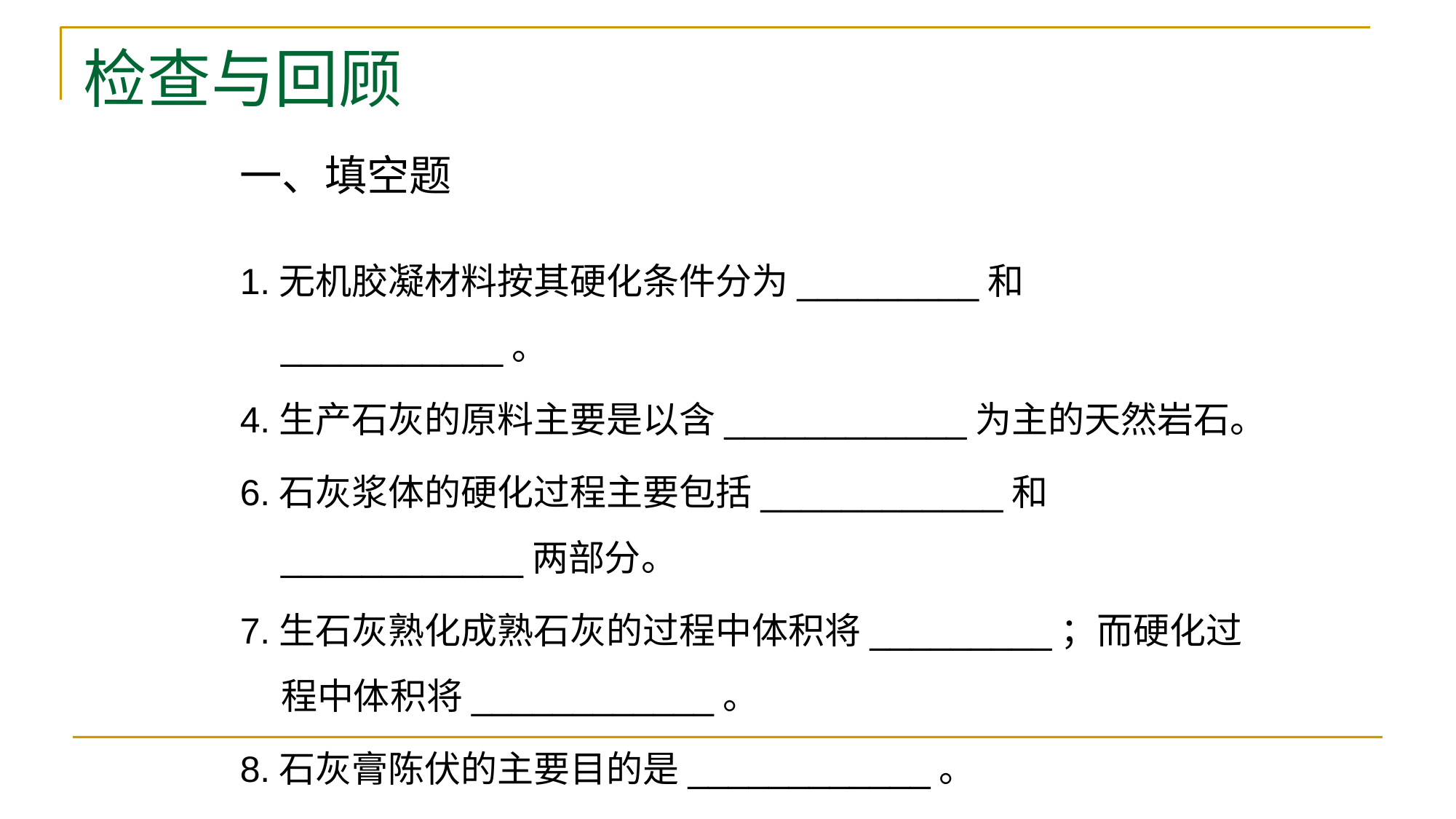

# 检查与回顾
一、填空题

1.无机胶凝材料按其硬化条件分为_________和___________。
4.生产石灰的原料主要是以含____________为主的天然岩石。
6.石灰浆体的硬化过程主要包括____________和____________两部分。
7.生石灰熟化成熟石灰的过程中体积将_________；而硬化过程中体积将____________。
8.石灰膏陈伏的主要目的是____________。